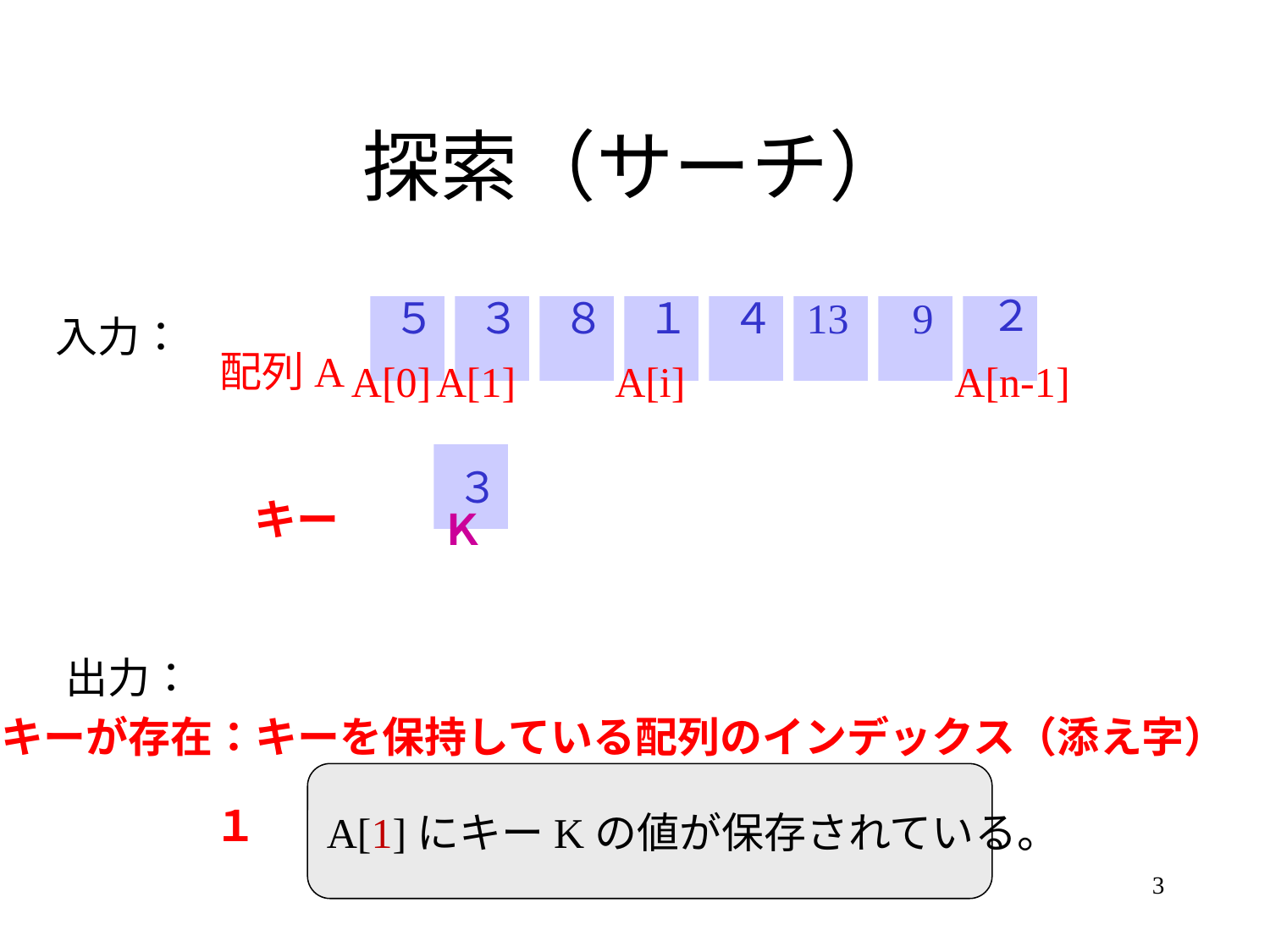

# 探索（サーチ）
２
５
３
８
１
４
13
9

入力：
配列A
A[0]
A[1]
A[i]
A[n-1]

３
キー
Ｋ
出力：
キーが存在：キーを保持している配列のインデックス（添え字）
A[1]にキーKの値が保存されている。
１
3